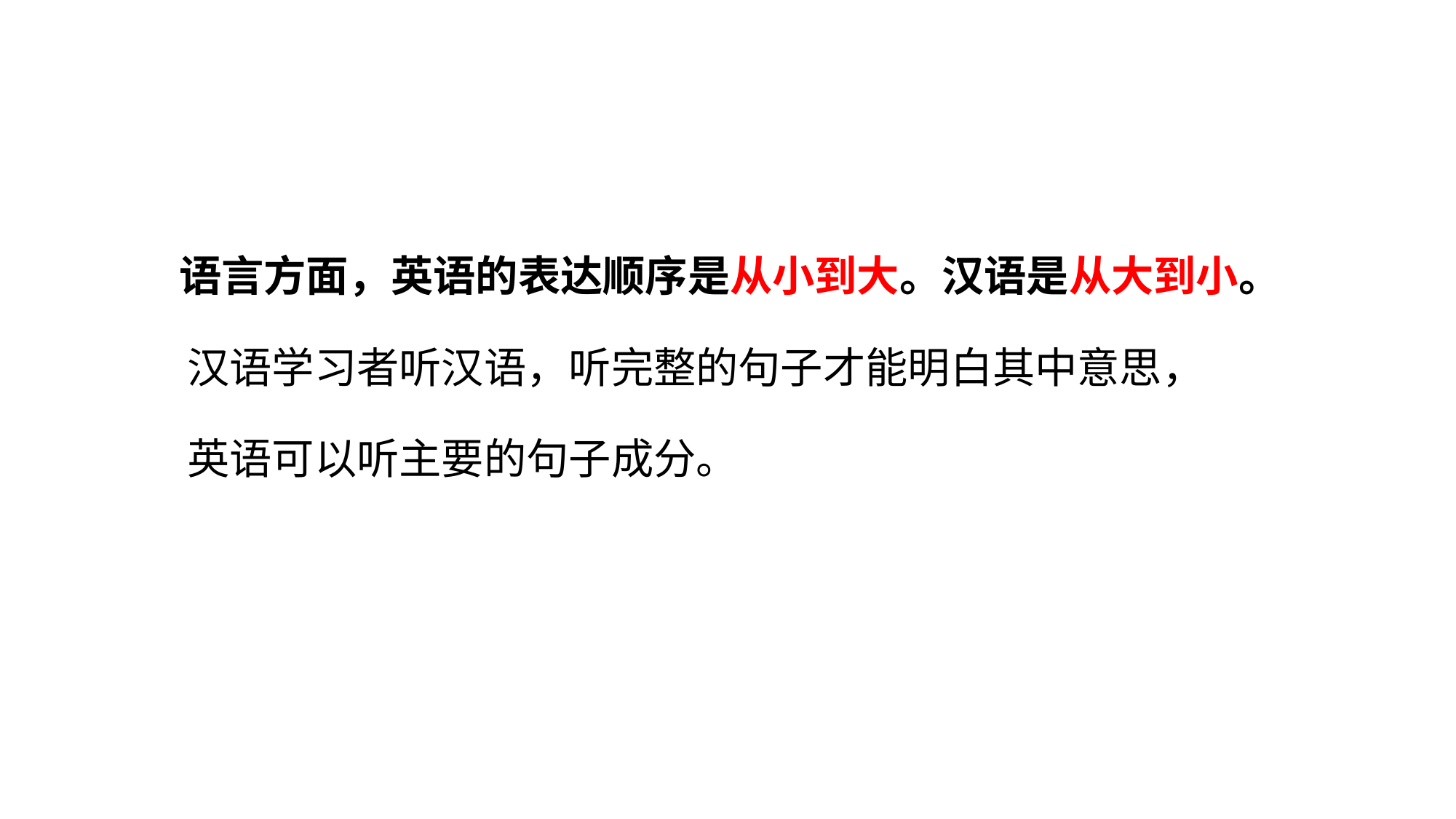

语言方面，英语的表达顺序是从小到大。汉语是从大到小。
       汉语学习者听汉语，听完整的句子才能明白其中意思，
       英语可以听主要的句子成分。